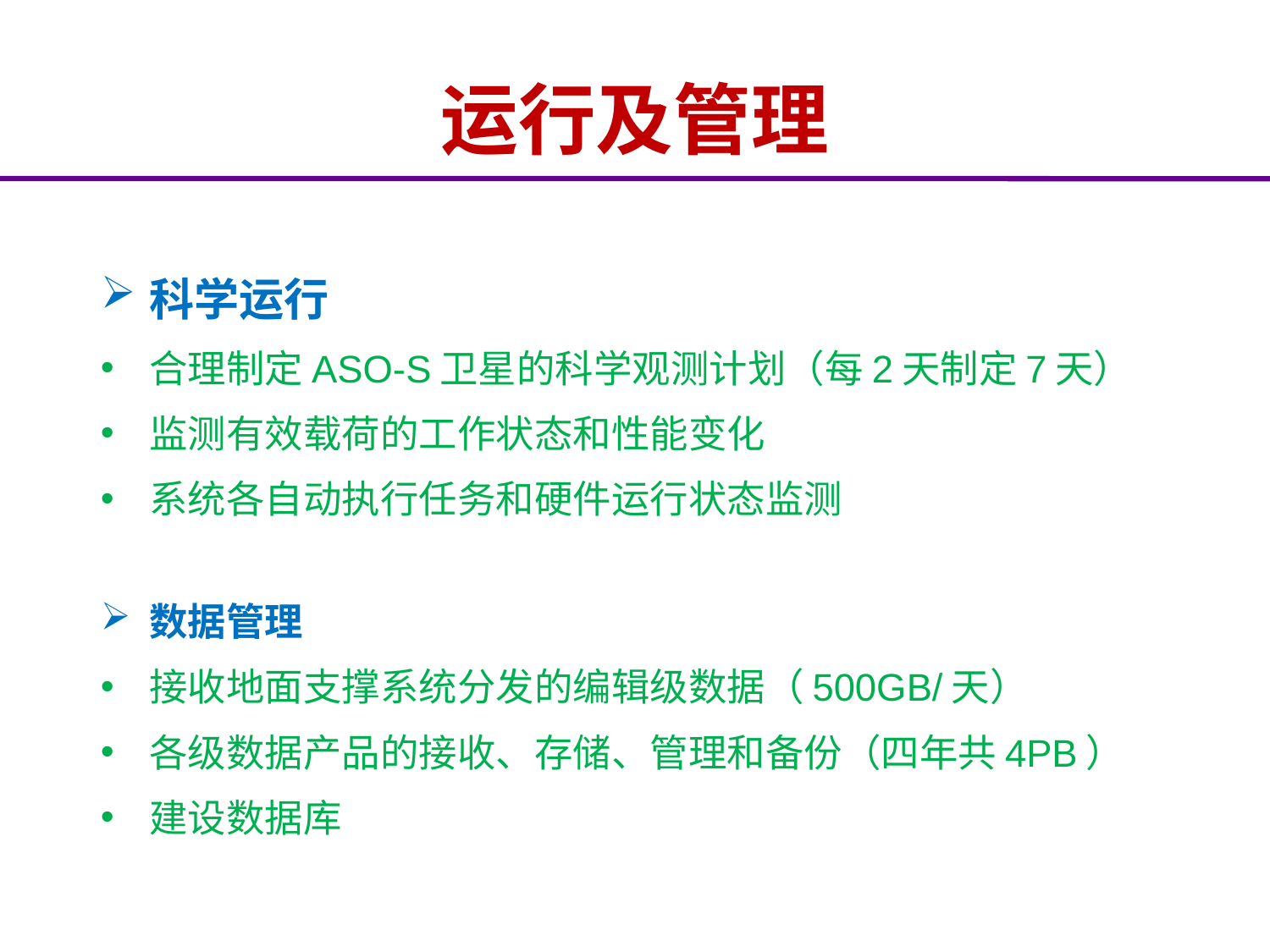

# 运行及管理
科学运行
合理制定ASO-S卫星的科学观测计划（每2天制定7天）
监测有效载荷的工作状态和性能变化
系统各自动执行任务和硬件运行状态监测

数据管理
接收地面支撑系统分发的编辑级数据（500GB/天）
各级数据产品的接收、存储、管理和备份（四年共4PB）
建设数据库